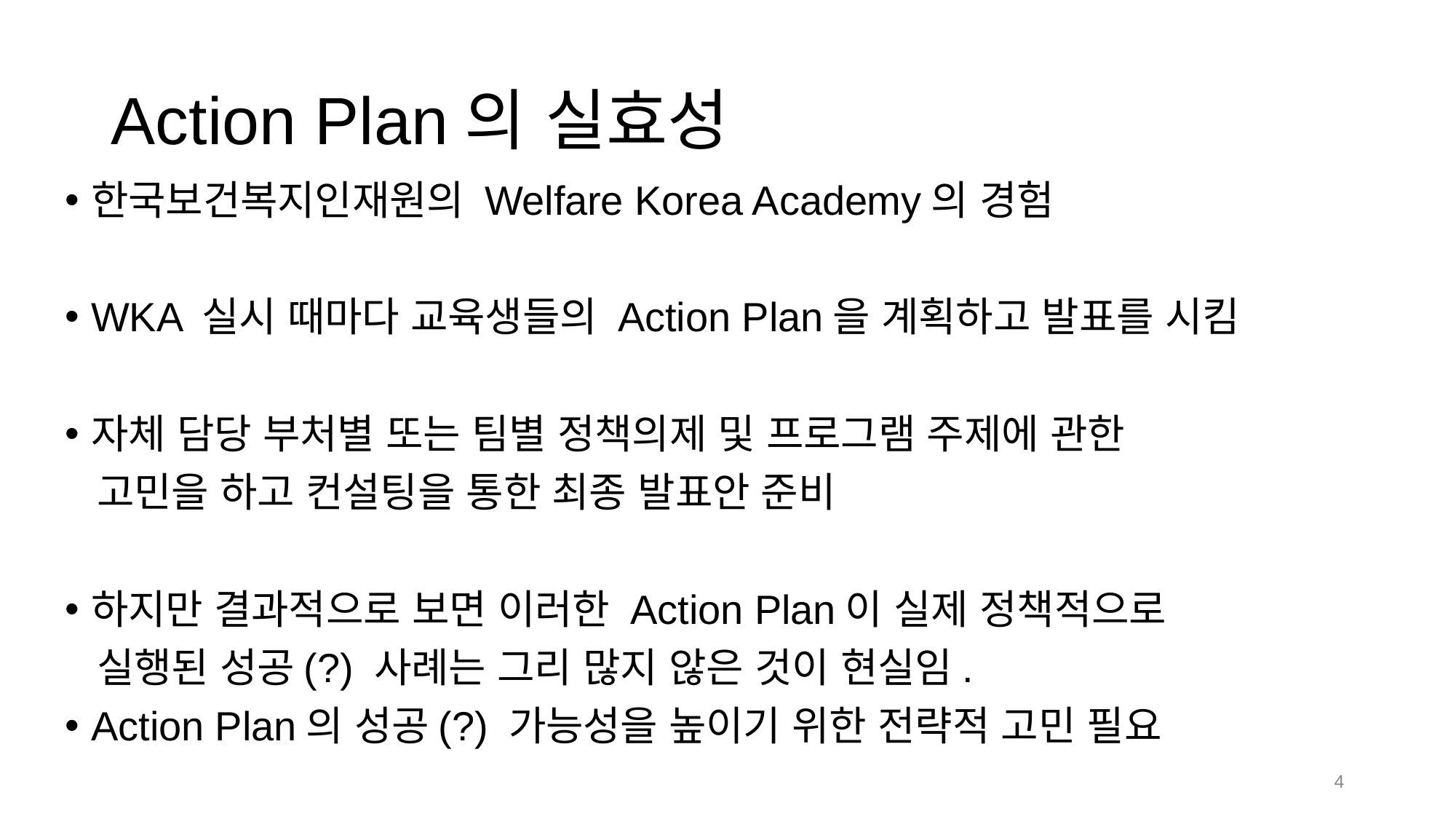

# Action Plan의 실효성
한국보건복지인재원의 Welfare Korea Academy의 경험

WKA 실시 때마다 교육생들의 Action Plan을 계획하고 발표를 시킴

자체 담당 부처별 또는 팀별 정책의제 및 프로그램 주제에 관한
  고민을 하고 컨설팅을 통한 최종 발표안 준비

하지만 결과적으로 보면 이러한 Action Plan이 실제 정책적으로
  실행된 성공(?) 사례는 그리 많지 않은 것이 현실임.
Action Plan의 성공(?) 가능성을 높이기 위한 전략적 고민 필요
4